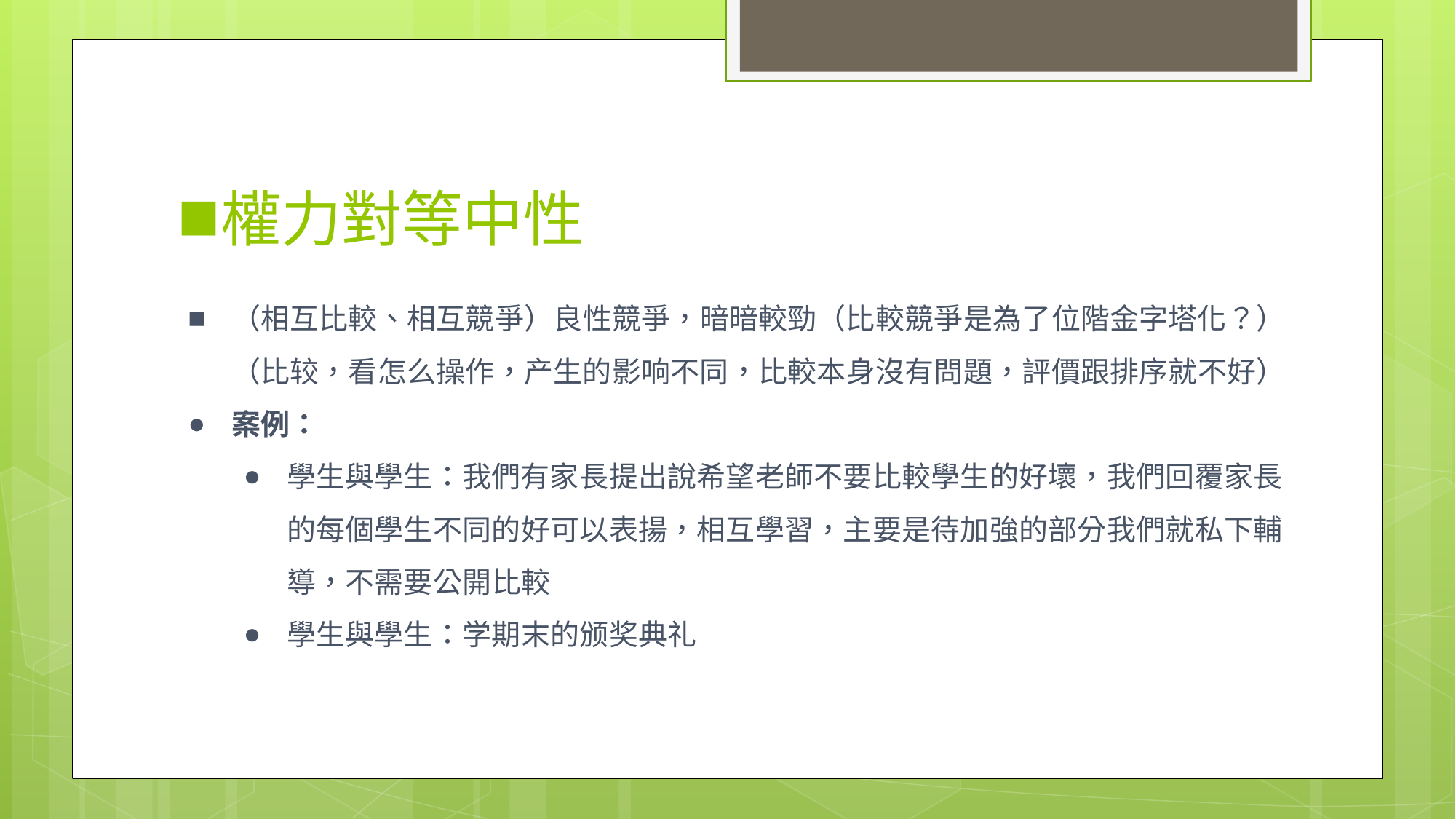

# 權力對等中性
（相互比較、相互競爭）良性競爭，暗暗較勁（比較競爭是為了位階金字塔化？）（比较，看怎么操作，产生的影响不同，比較本身沒有問題，評價跟排序就不好）
案例：
學生與學生：我們有家長提出說希望老師不要比較學生的好壞，我們回覆家長的每個學生不同的好可以表揚，相互學習，主要是待加強的部分我們就私下輔導，不需要公開比較
學生與學生：学期末的颁奖典礼